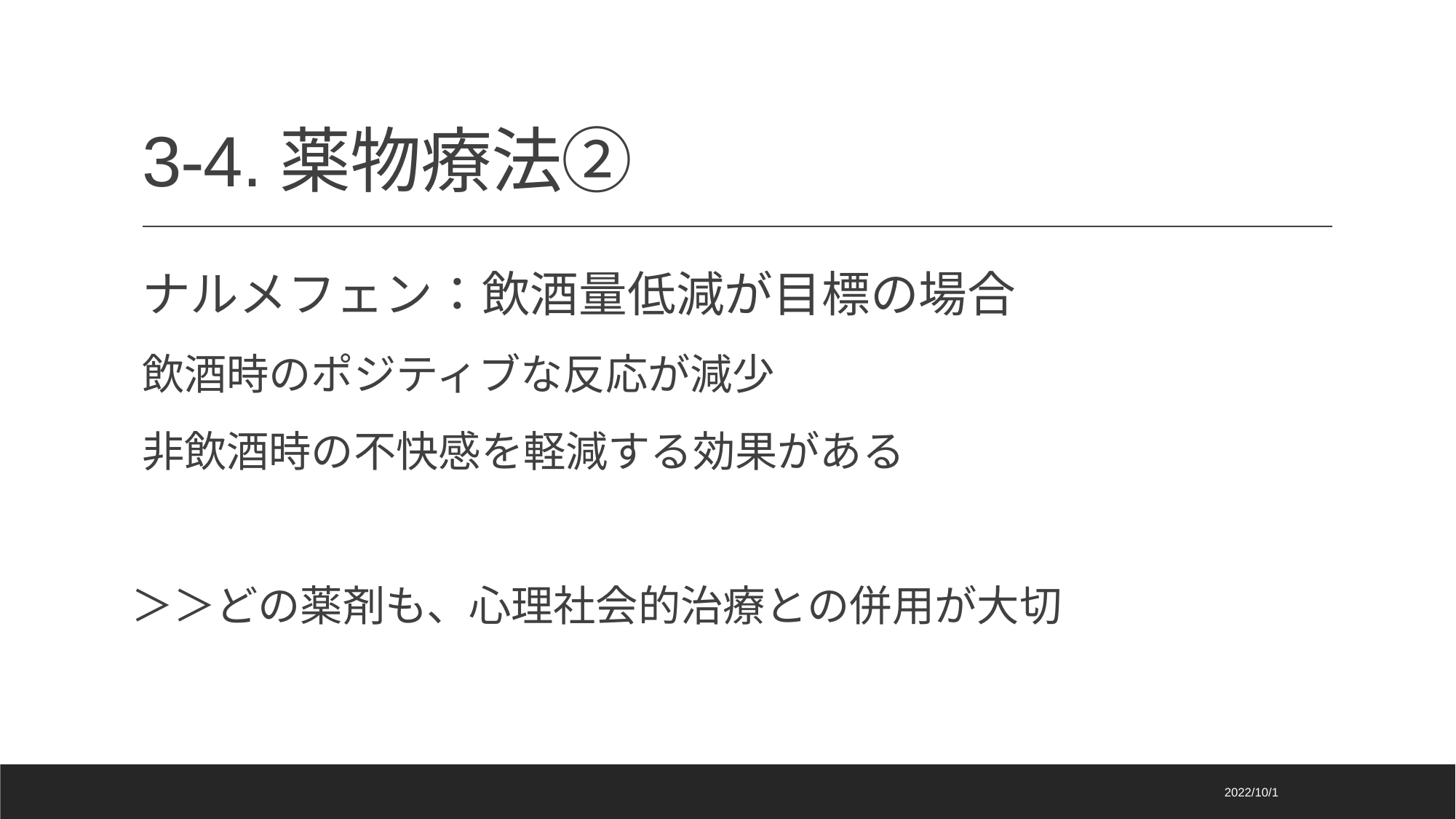

# 3-4.薬物療法②
ナルメフェン：飲酒量低減が目標の場合
飲酒時のポジティブな反応が減少
非飲酒時の不快感を軽減する効果がある

＞＞どの薬剤も、心理社会的治療との併用が大切
2022/10/1